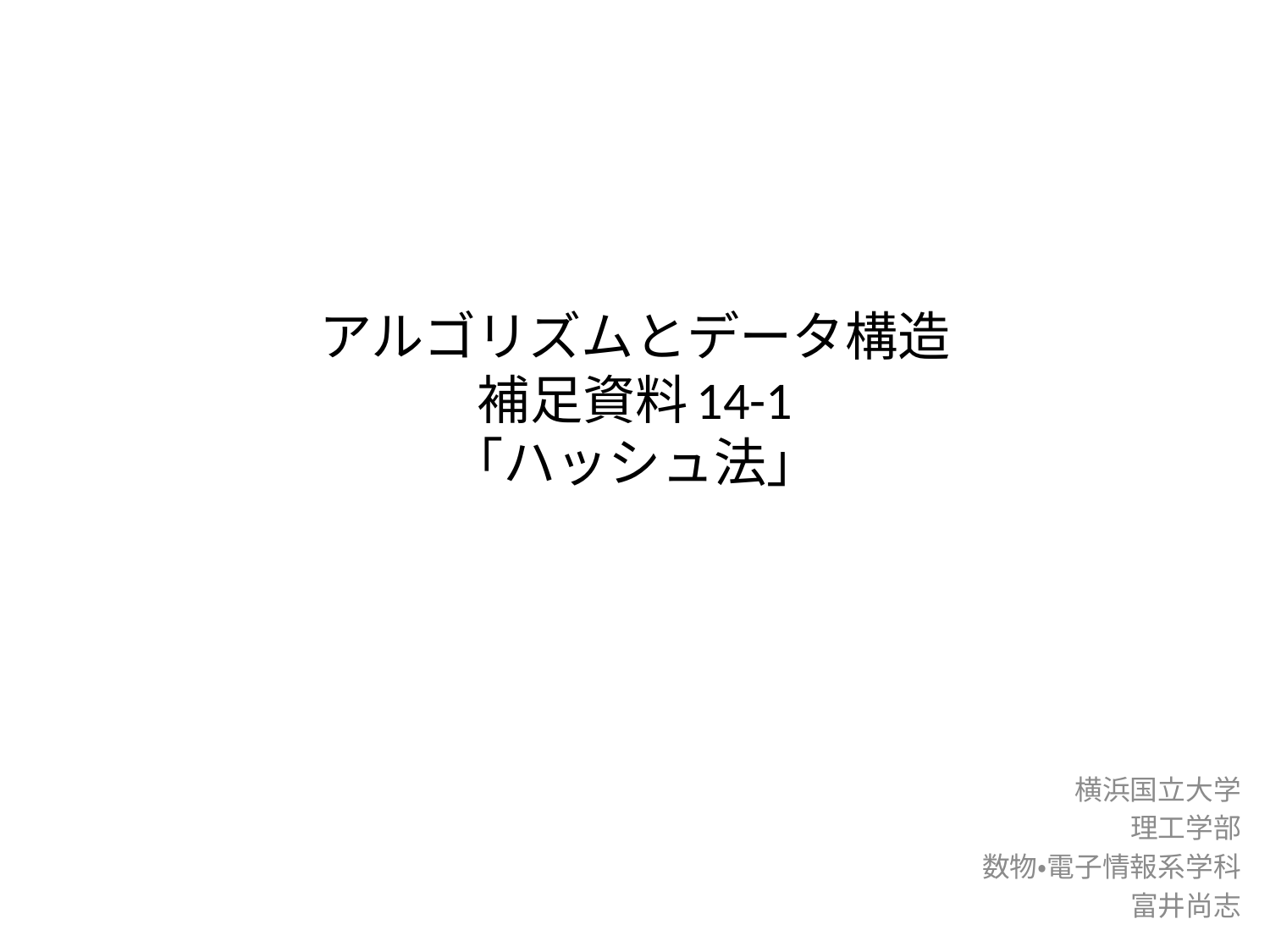

# アルゴリズムとデータ構造 補足資料14-1 「ハッシュ法」
横浜国立大学
理工学部
 数物・電子情報系学科
富井尚志